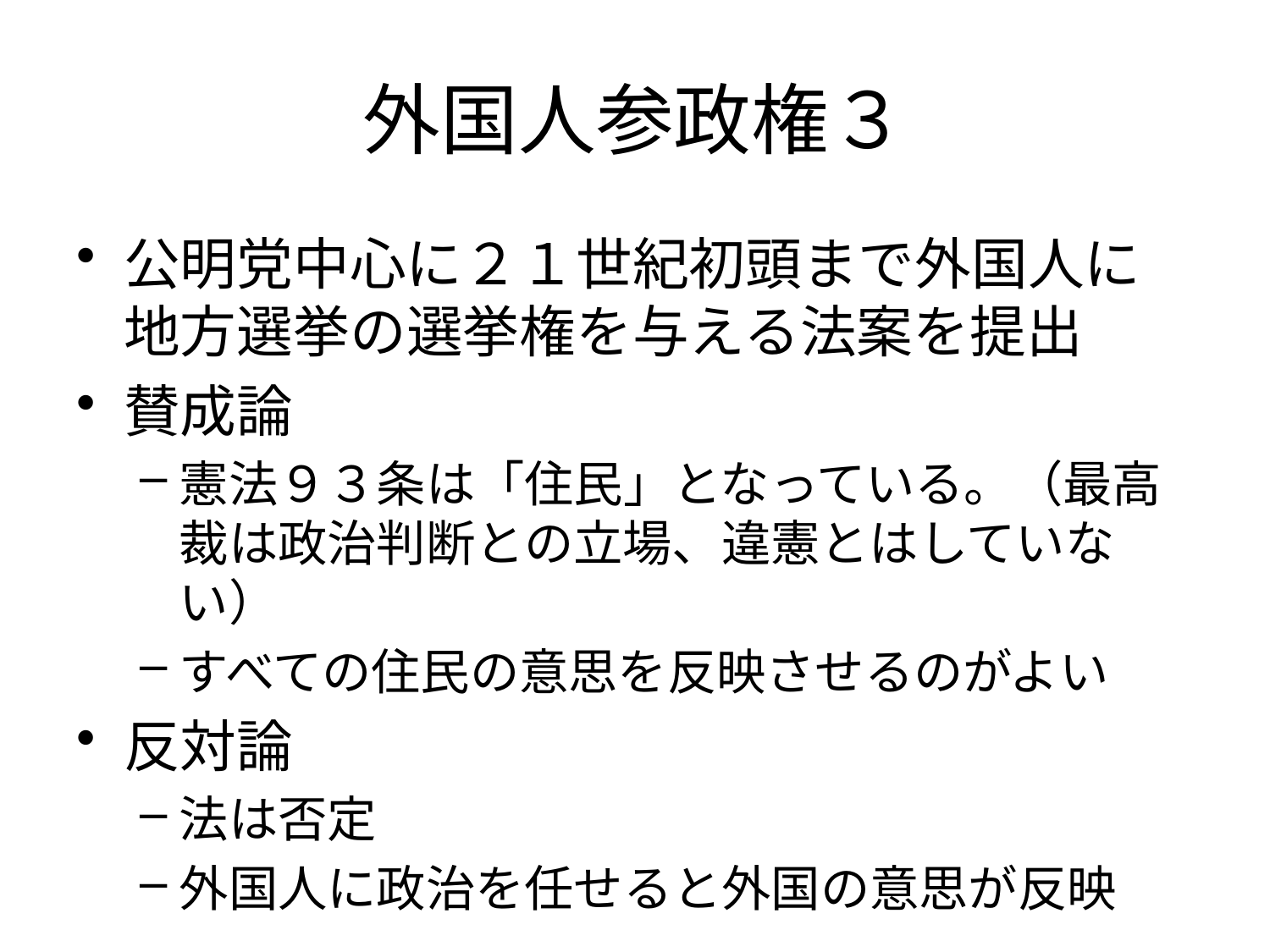

# 外国人参政権３
公明党中心に２１世紀初頭まで外国人に地方選挙の選挙権を与える法案を提出
賛成論
憲法９３条は「住民」となっている。（最高裁は政治判断との立場、違憲とはしていない）
すべての住民の意思を反映させるのがよい
反対論
法は否定
外国人に政治を任せると外国の意思が反映